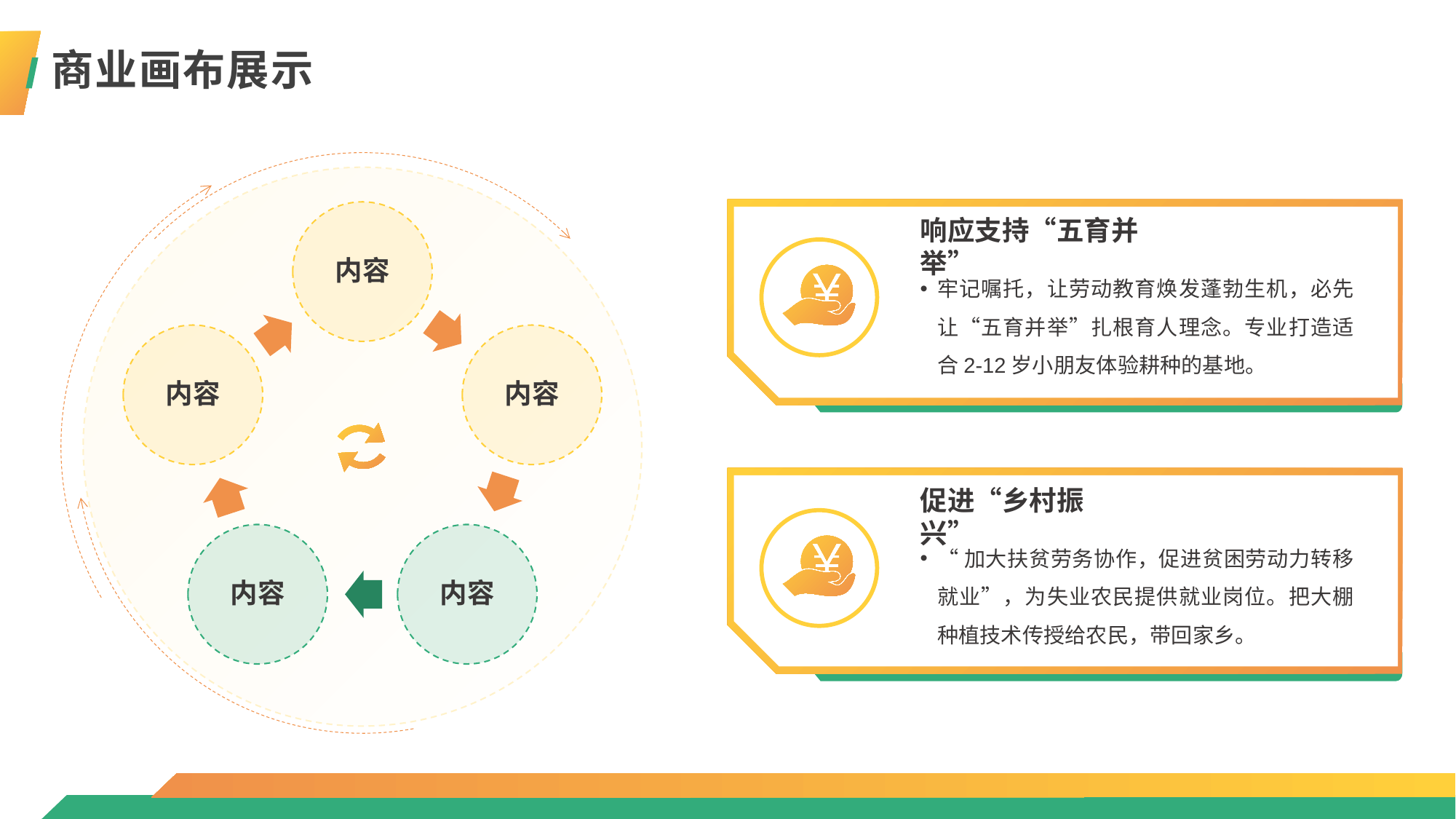

商业画布展示

内容

内容

内容

内容

内容

响应支持“五育并举”

牢记嘱托，让劳动教育焕发蓬勃生机，必先让“五育并举”扎根育人理念。专业打造适合2-12岁小朋友体验耕种的基地。

促进“乡村振兴”

“加大扶贫劳务协作，促进贫困劳动力转移就业”，为失业农民提供就业岗位。把大棚种植技术传授给农民，带回家乡。